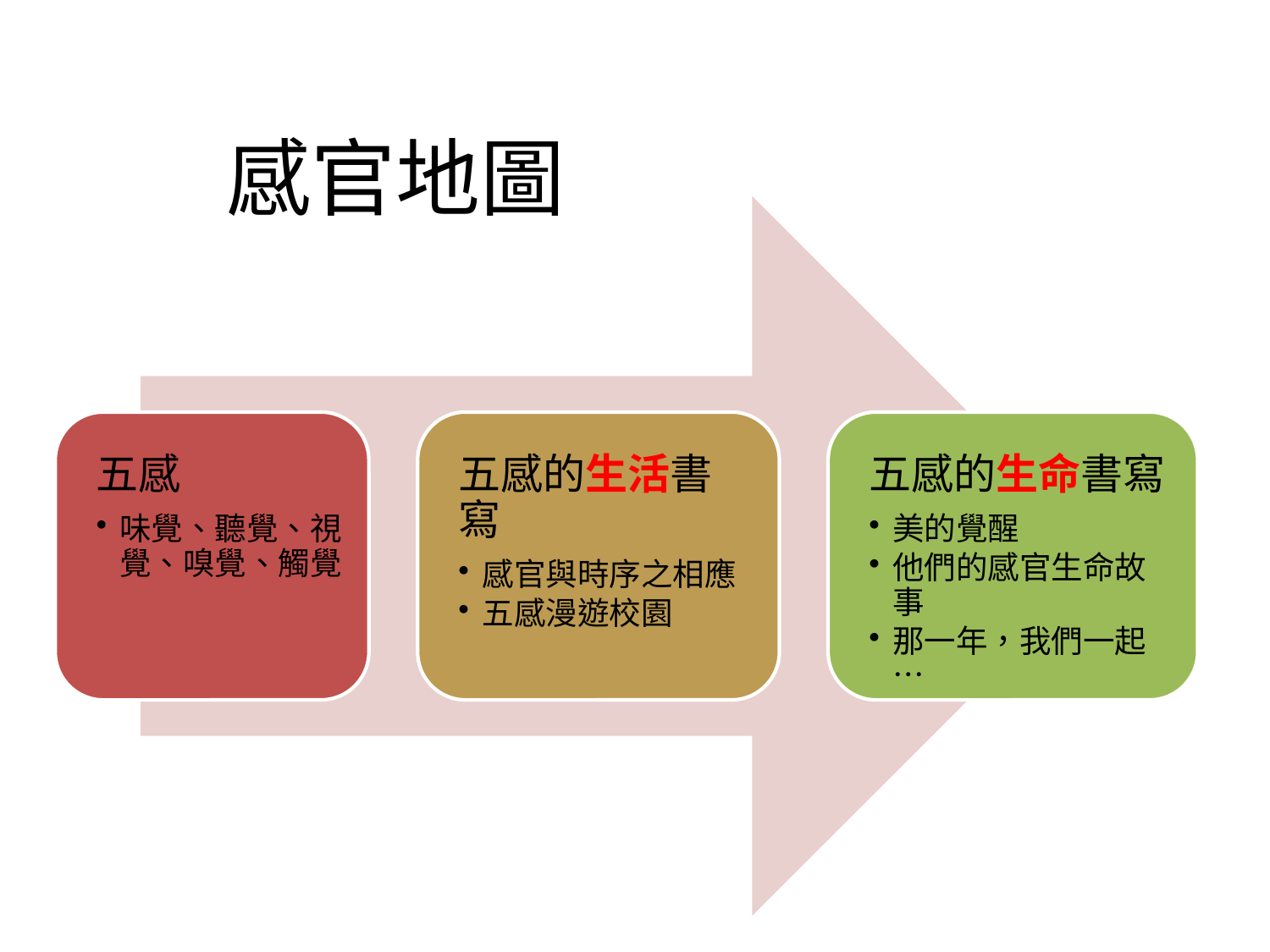

# 感官地圖
五感
味覺、聽覺、視覺、嗅覺、觸覺
五感的生活書寫
感官與時序之相應
五感漫遊校園
五感的生命書寫
美的覺醒
他們的感官生命故事
那一年，我們一起…